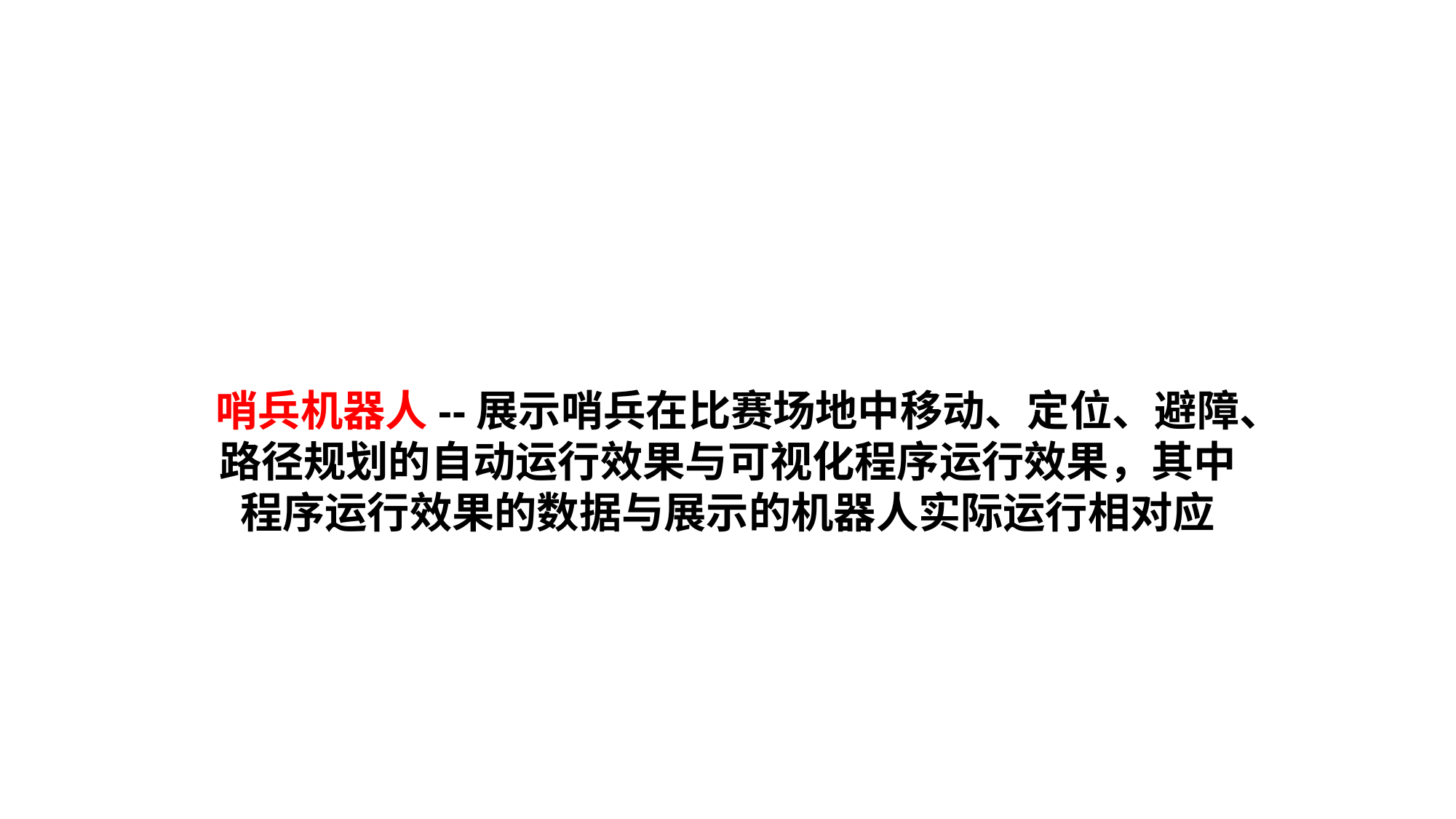

哨兵机器人--展示哨兵在比赛场地中移动、定位、避障、路径规划的自动运行效果与可视化程序运行效果，其中程序运行效果的数据与展示的机器人实际运行相对应